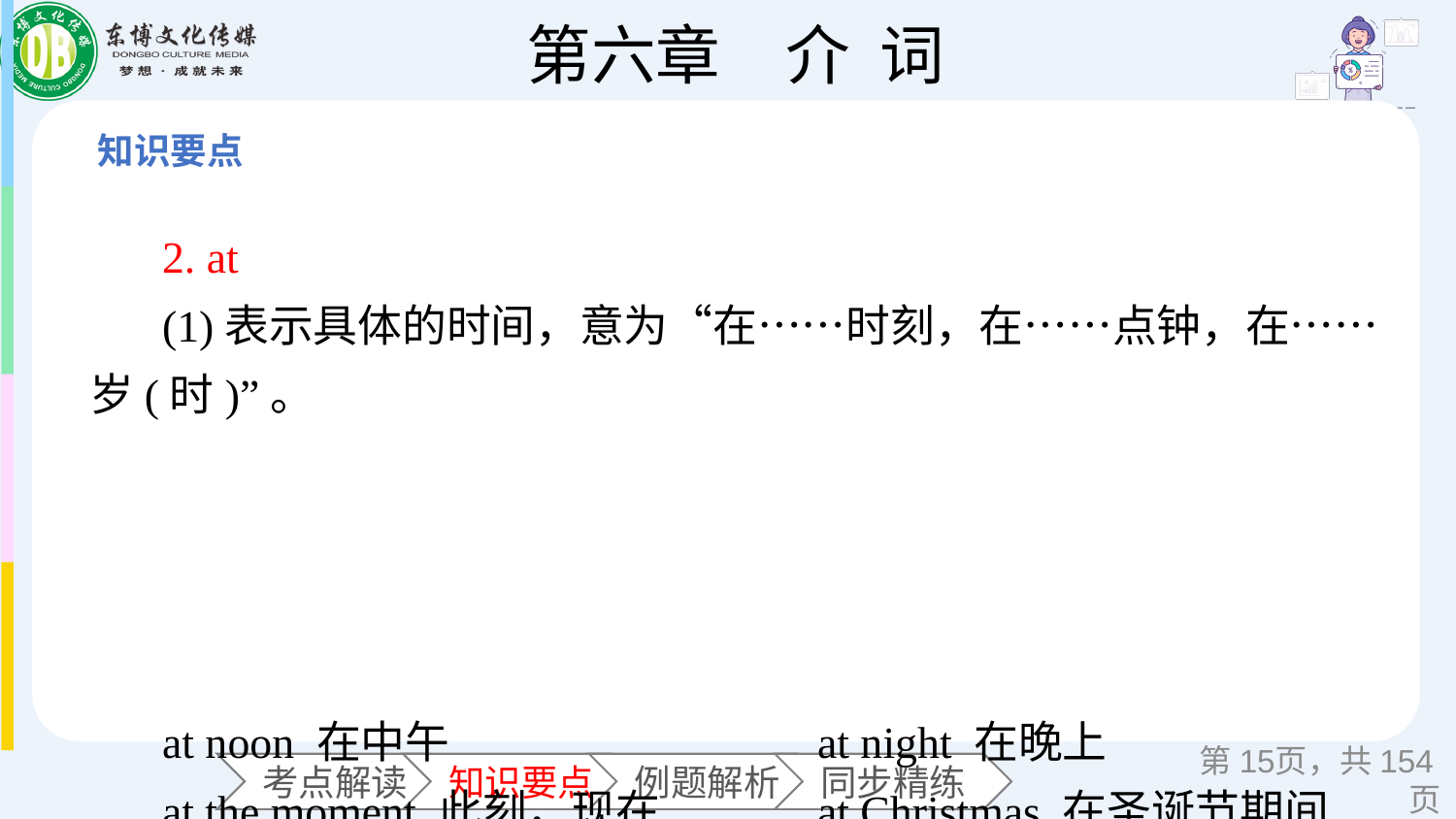

2. at
(1)表示具体的时间，意为“在……时刻，在……点钟，在……岁(时)”。
at noon 在中午			at night 在晚上
at the moment 此刻，现在		at Christmas 在圣诞节期间
at dawn 在黎明时    		at sunrise 在拂晓时
第15页，共154页